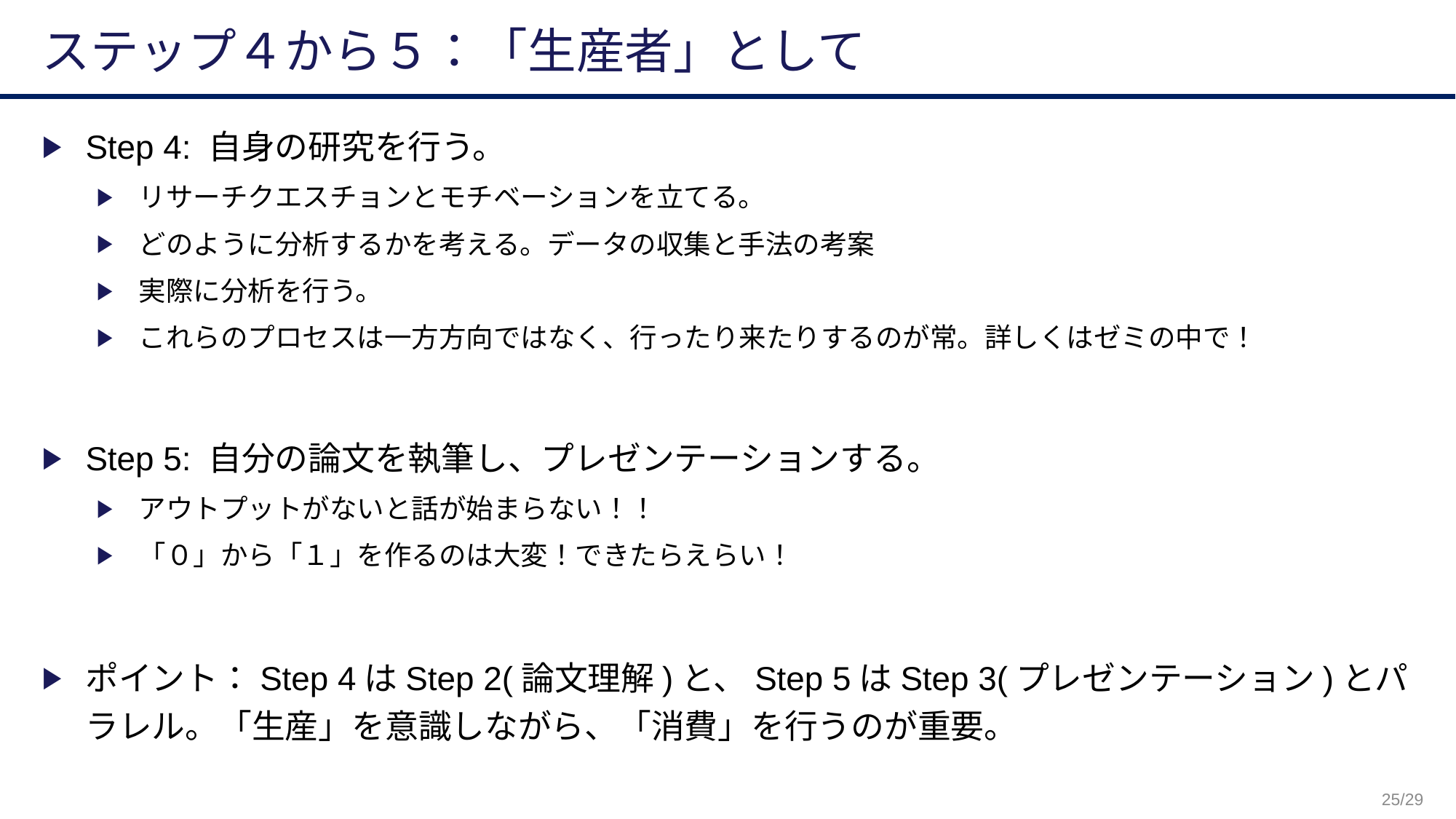

# ステップ４から５：「生産者」として
Step 4: 自身の研究を行う。
リサーチクエスチョンとモチベーションを立てる。
どのように分析するかを考える。データの収集と手法の考案
実際に分析を行う。
これらのプロセスは一方方向ではなく、行ったり来たりするのが常。詳しくはゼミの中で！

Step 5: 自分の論文を執筆し、プレゼンテーションする。
アウトプットがないと話が始まらない！！
「０」から「１」を作るのは大変！できたらえらい！

ポイント：Step 4はStep 2(論文理解)と、Step 5はStep 3(プレゼンテーション)とパラレル。「生産」を意識しながら、「消費」を行うのが重要。

25/29